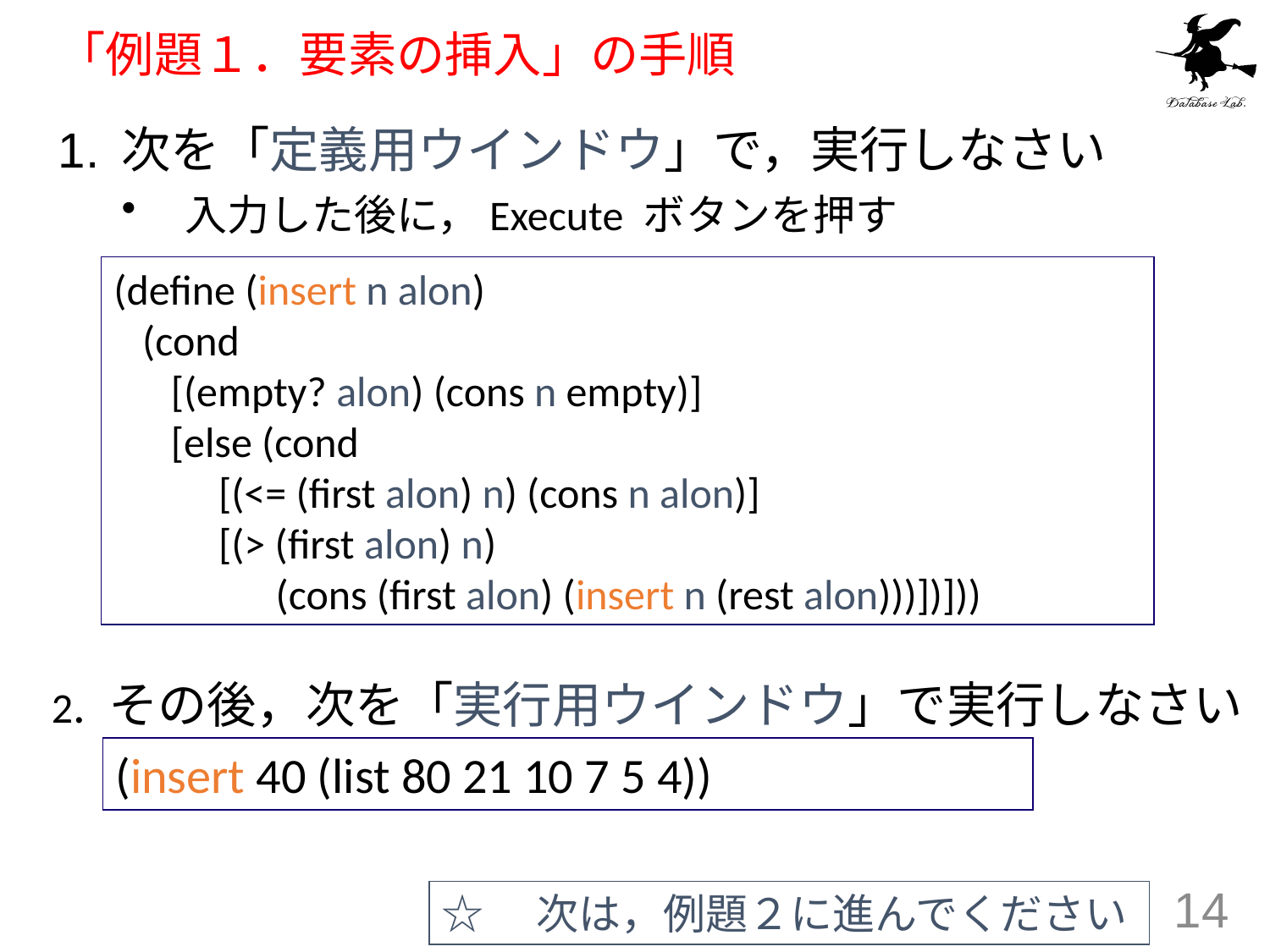

# 「例題１．要素の挿入」の手順
次を「定義用ウインドウ」で，実行しなさい
入力した後に，Execute ボタンを押す
(define (insert n alon)
   (cond
      [(empty? alon) (cons n empty)]
      [else (cond
           [(<= (first alon) n) (cons n alon)]
           [(> (first alon) n)
                 (cons (first alon) (insert n (rest alon)))])]))
2. その後，次を「実行用ウインドウ」で実行しなさい
(insert 40 (list 80 21 10 7 5 4))
☆　次は，例題２に進んでください
14